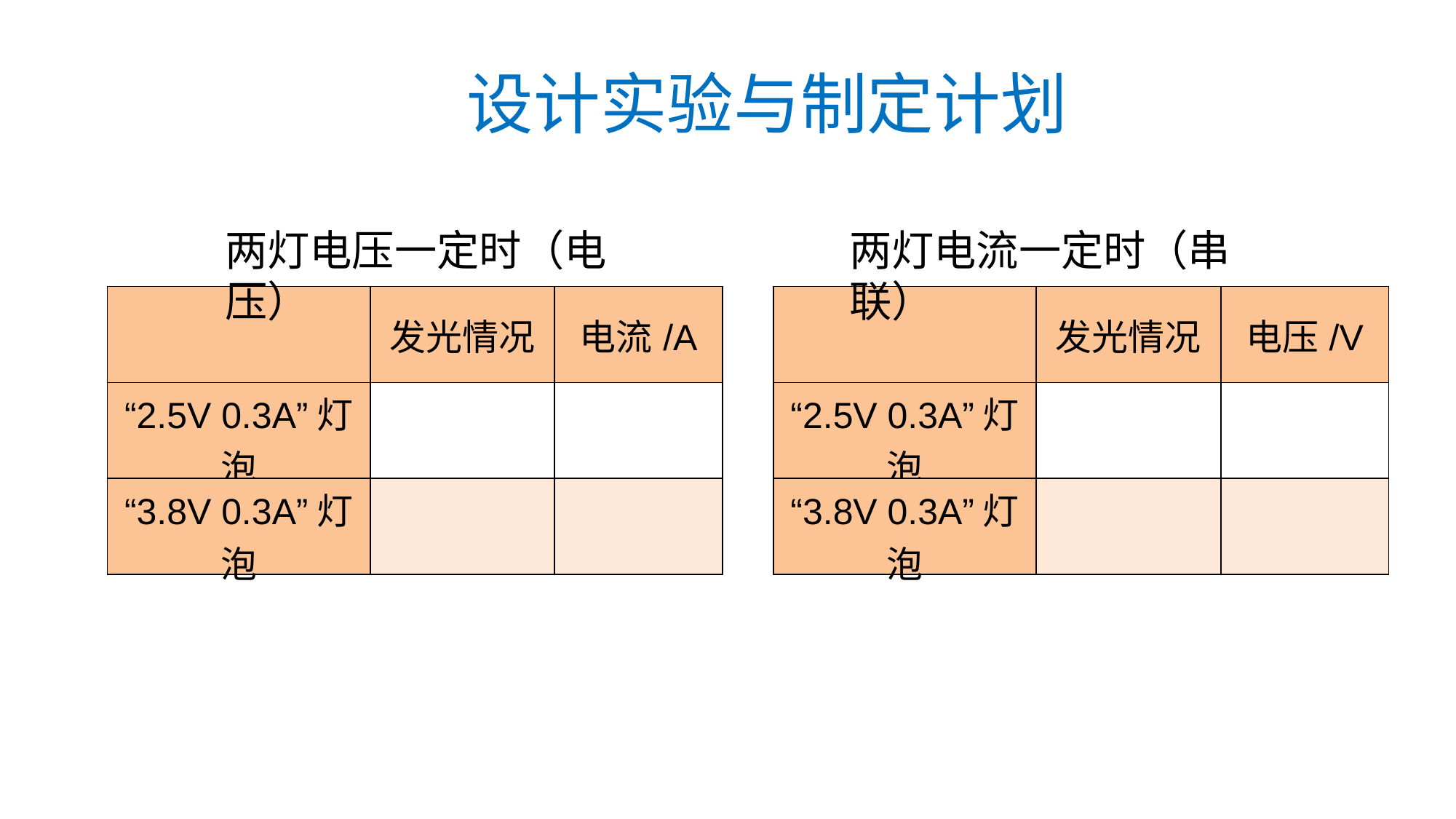

设计实验与制定计划
两灯电压一定时（电压）
两灯电流一定时（串联）
|  | 发光情况 | 电流/A |
| --- | --- | --- |
| “2.5V 0.3A”灯泡 |  |  |
| “3.8V 0.3A”灯泡 |  |  |
|  | 发光情况 | 电压/V |
| --- | --- | --- |
| “2.5V 0.3A”灯泡 |  |  |
| “3.8V 0.3A”灯泡 |  |  |